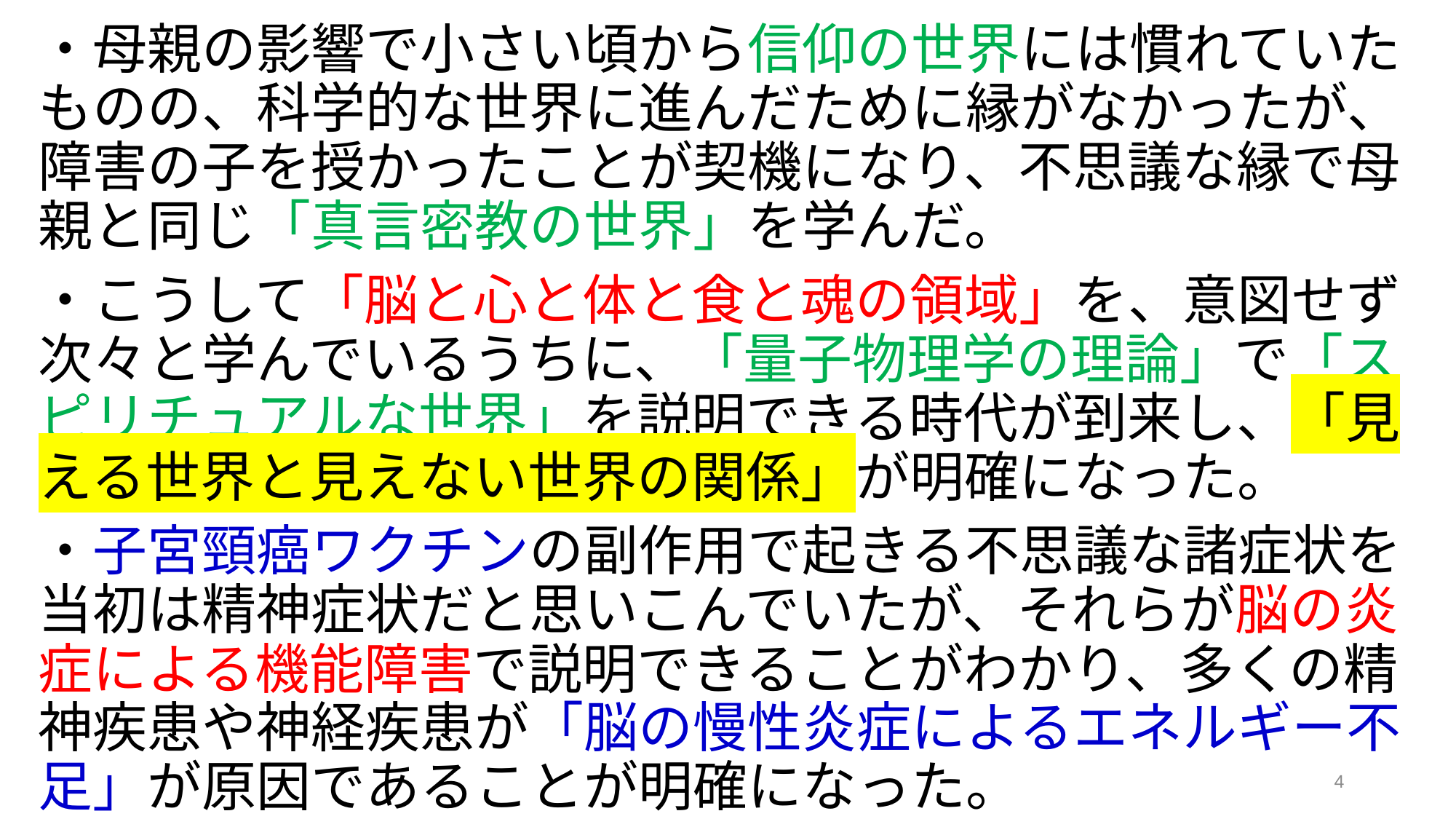

・母親の影響で小さい頃から信仰の世界には慣れていたものの、科学的な世界に進んだために縁がなかったが、障害の子を授かったことが契機になり、不思議な縁で母親と同じ「真言密教の世界」を学んだ。
・こうして「脳と心と体と食と魂の領域」を、意図せず次々と学んでいるうちに、「量子物理学の理論」で「スピリチュアルな世界」を説明できる時代が到来し、「見える世界と見えない世界の関係」が明確になった。
・子宮頸癌ワクチンの副作用で起きる不思議な諸症状を当初は精神症状だと思いこんでいたが、それらが脳の炎症による機能障害で説明できることがわかり、多くの精神疾患や神経疾患が「脳の慢性炎症によるエネルギー不足」が原因であることが明確になった。

4